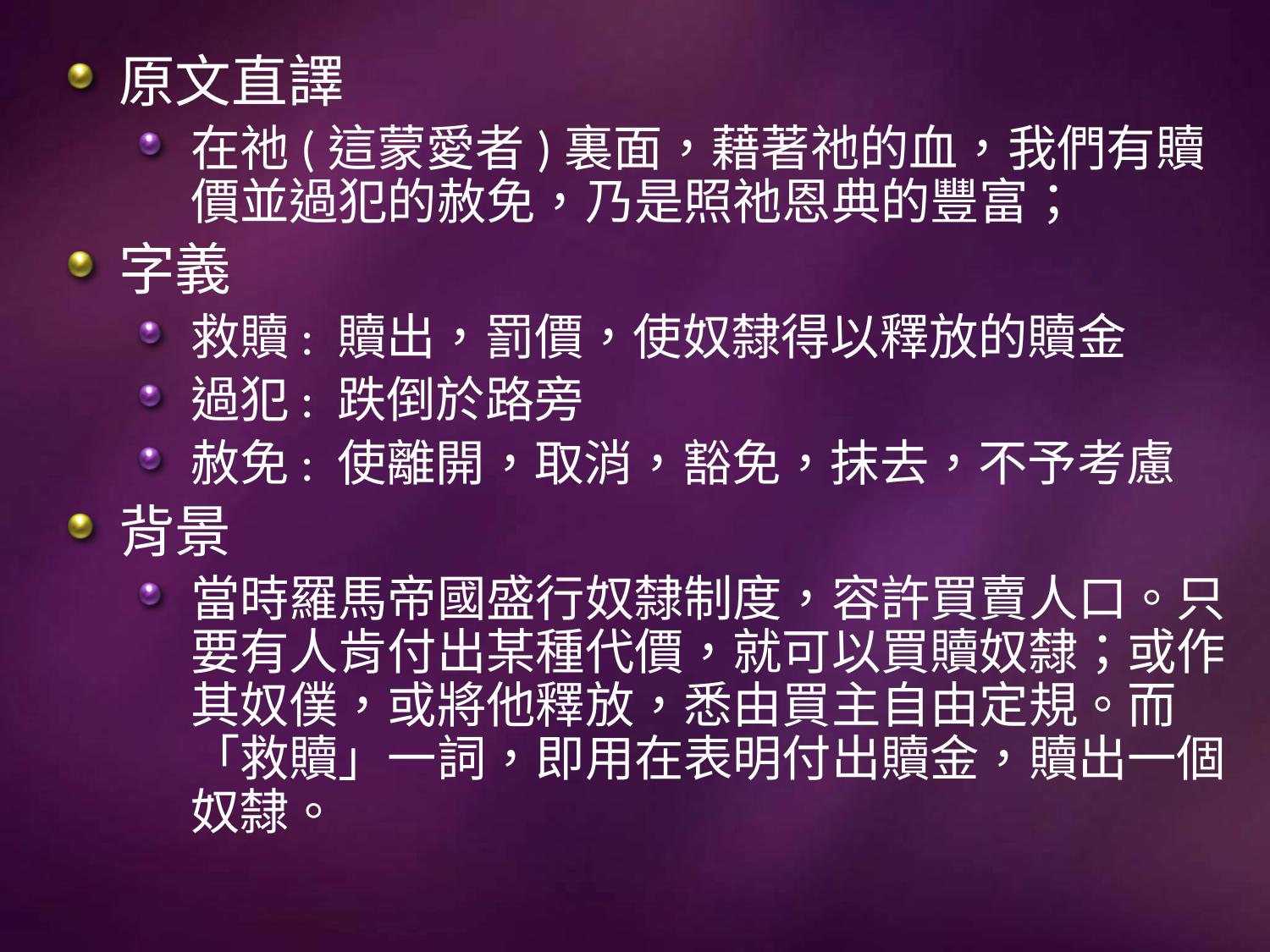

原文直譯
在祂(這蒙愛者)裏面，藉著祂的血，我們有贖價並過犯的赦免，乃是照祂恩典的豐富；
字義
救贖: 贖出，罰價，使奴隸得以釋放的贖金
過犯: 跌倒於路旁
赦免: 使離開，取消，豁免，抹去，不予考慮
背景
當時羅馬帝國盛行奴隸制度，容許買賣人口。只要有人肯付出某種代價，就可以買贖奴隸；或作其奴僕，或將他釋放，悉由買主自由定規。而「救贖」一詞，即用在表明付出贖金，贖出一個奴隸。